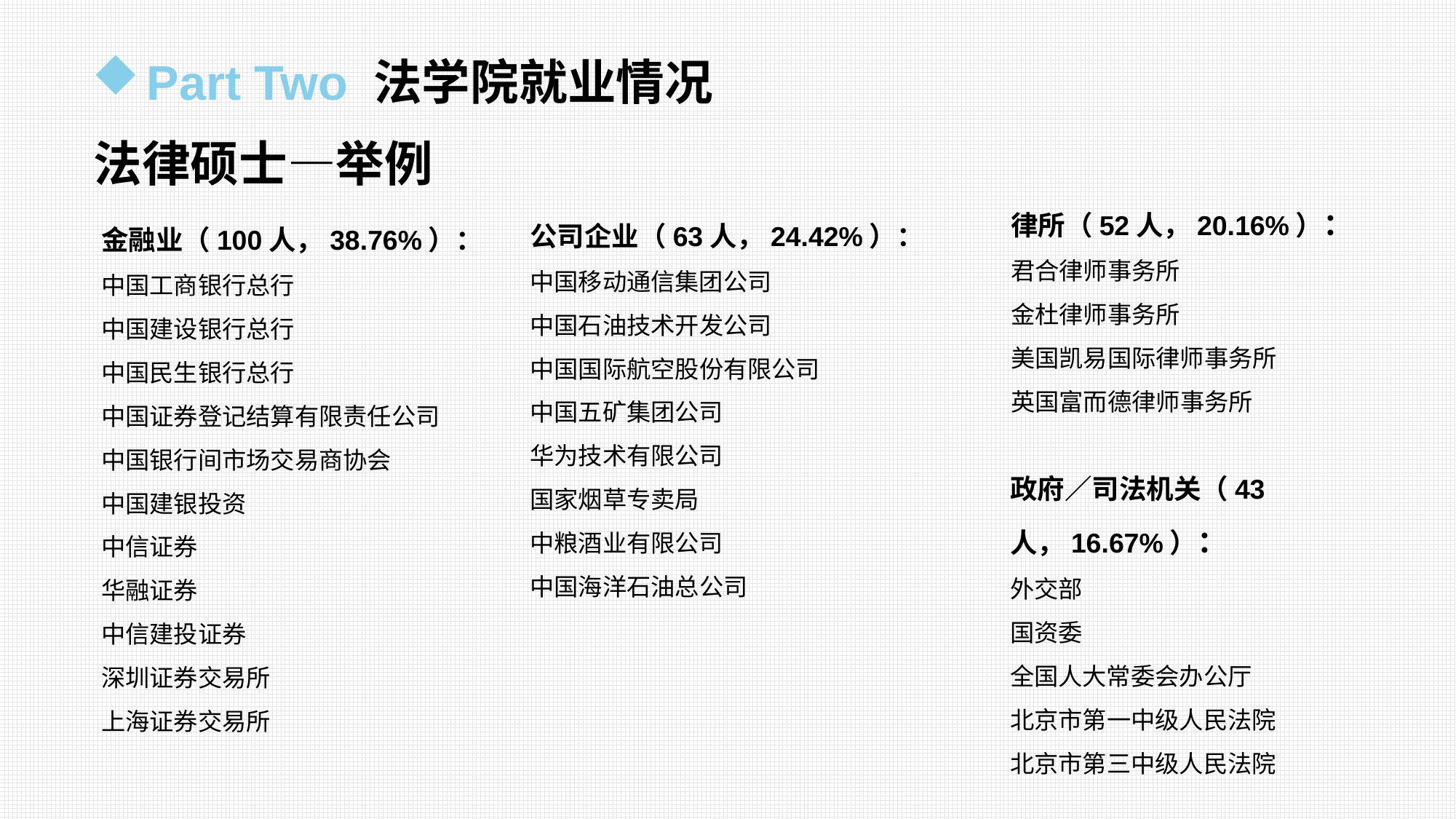

Part Two 法学院就业情况
法律硕士—举例
律所（52人，20.16%）：
君合律师事务所
金杜律师事务所
美国凯易国际律师事务所
英国富而德律师事务所
公司企业（63人，24.42%）：
中国移动通信集团公司
中国石油技术开发公司
中国国际航空股份有限公司
中国五矿集团公司
华为技术有限公司
国家烟草专卖局
中粮酒业有限公司
中国海洋石油总公司
金融业（100人，38.76%）：
中国工商银行总行
中国建设银行总行
中国民生银行总行
中国证券登记结算有限责任公司
中国银行间市场交易商协会
中国建银投资
中信证券
华融证券
中信建投证券
深圳证券交易所
上海证券交易所
政府／司法机关（43人，16.67%）：
外交部
国资委
全国人大常委会办公厅
北京市第一中级人民法院
北京市第三中级人民法院